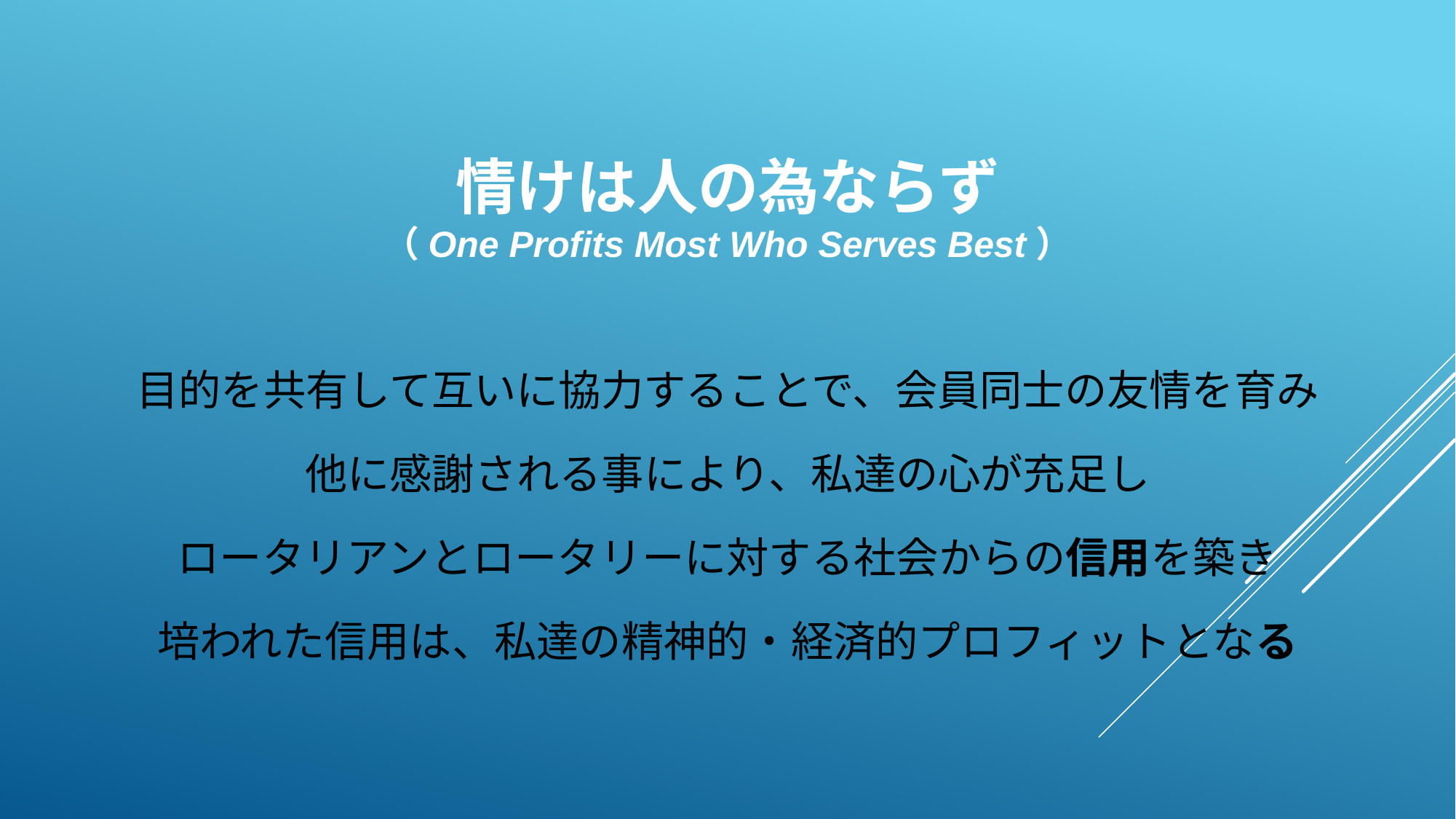

情けは人の為ならず
（One Profits Most Who Serves Best）

目的を共有して互いに協力することで、会員同士の友情を育み

他に感謝される事により、私達の心が充足し

ロータリアンとロータリーに対する社会からの信用を築き

培われた信用は、私達の精神的・経済的プロフィットとなる